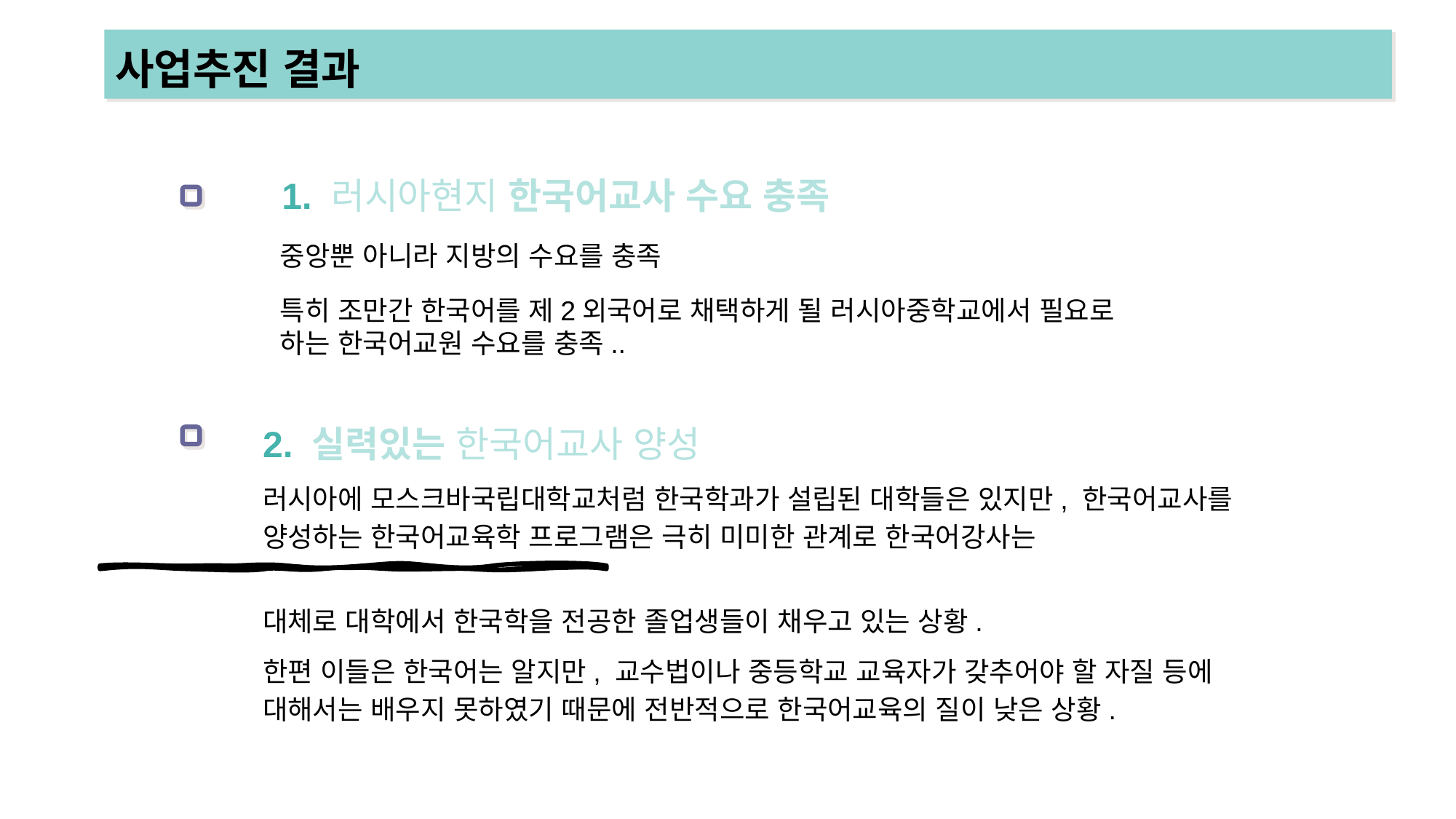

사업추진 결과
 1. 러시아현지 한국어교사 수요 충족

중앙뿐 아니라 지방의 수요를 충족

특히 조만간 한국어를 제2외국어로 채택하게 될 러시아중학교에서 필요로 하는 한국어교원 수요를 충족..
2. 실력있는 한국어교사 양성
러시아에 모스크바국립대학교처럼 한국학과가 설립된 대학들은 있지만, 한국어교사를 양성하는 한국어교육학 프로그램은 극히 미미한 관계로 한국어강사는

대체로 대학에서 한국학을 전공한 졸업생들이 채우고 있는 상황.
한편 이들은 한국어는 알지만, 교수법이나 중등학교 교육자가 갖추어야 할 자질 등에 대해서는 배우지 못하였기 때문에 전반적으로 한국어교육의 질이 낮은 상황.